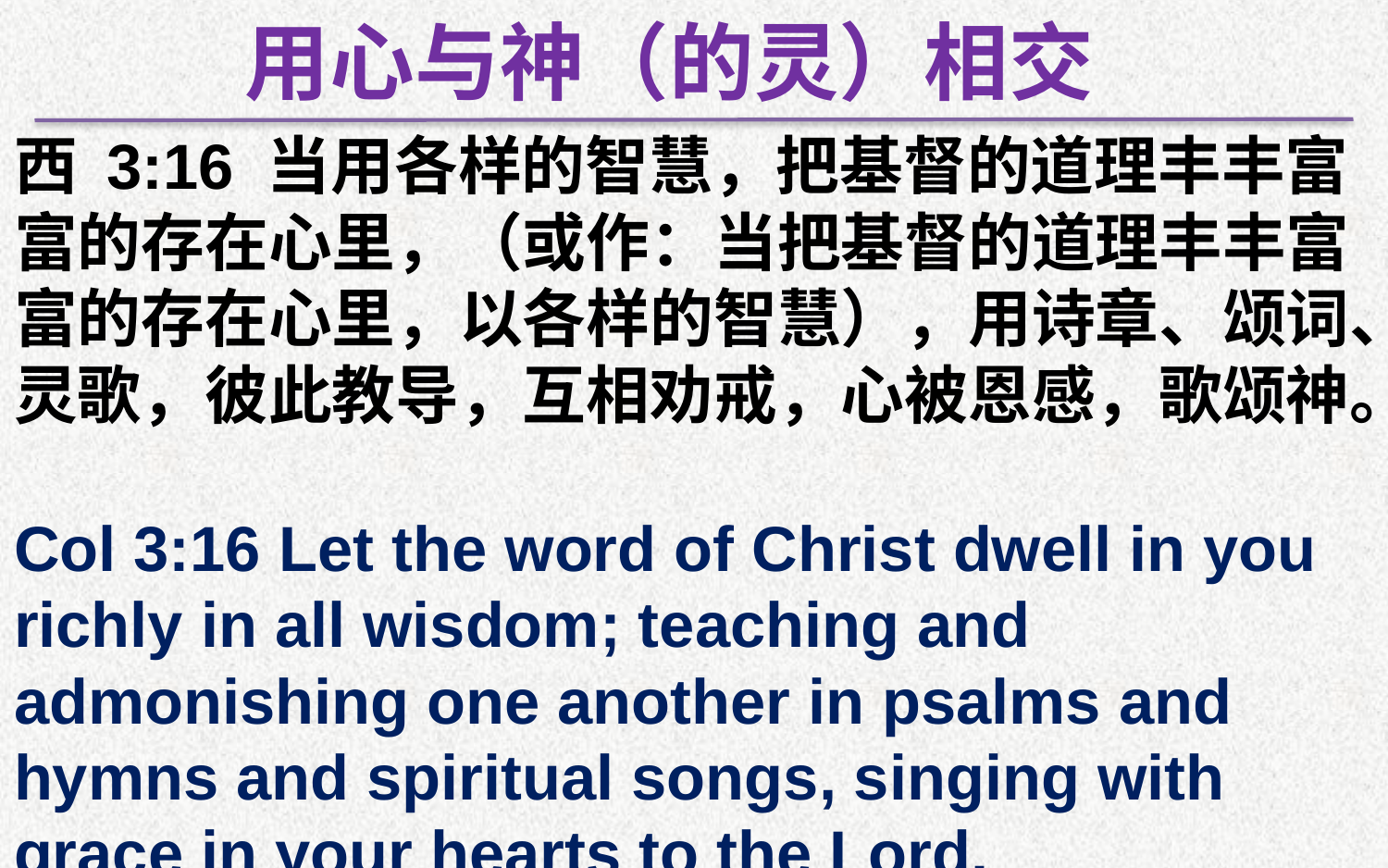

用心与神（的灵）相交
西 3:16 当用各样的智慧，把基督的道理丰丰富富的存在心里，（或作：当把基督的道理丰丰富富的存在心里，以各样的智慧），用诗章、颂词、灵歌，彼此教导，互相劝戒，心被恩感，歌颂神。
Col 3:16 Let the word of Christ dwell in you richly in all wisdom; teaching and admonishing one another in psalms and hymns and spiritual songs, singing with grace in your hearts to the Lord.